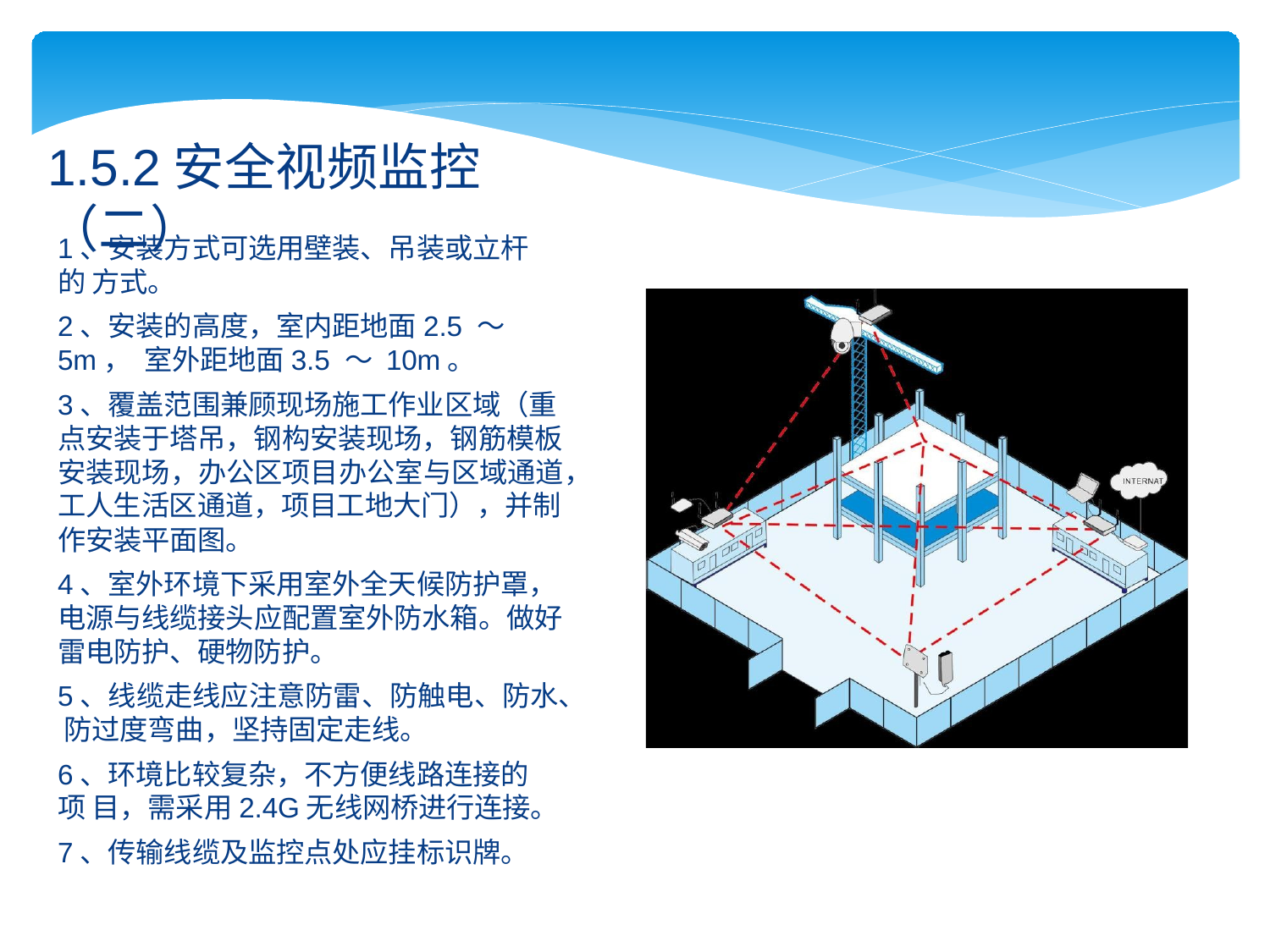

# 1.5.2安全视频监控（二）
1、安装方式可选用壁装、吊装或立杆的 方式。
2、安装的高度，室内距地面2.5 ～ 5m，  室外距地面3.5 ～ 10m。
3、覆盖范围兼顾现场施工作业区域（重 点安装于塔吊，钢构安装现场，钢筋模板
安装现场，办公区项目办公室与区域通道， 工人生活区通道，项目工地大门），并制 作安装平面图。
4、室外环境下采用室外全天候防护罩，  电源与线缆接头应配置室外防水箱。做好 雷电防护、硬物防护。
5、线缆走线应注意防雷、防触电、防水、 防过度弯曲，坚持固定走线。
6、环境比较复杂，不方便线路连接的项 目，需采用2.4G无线网桥进行连接。
7、传输线缆及监控点处应挂标识牌。